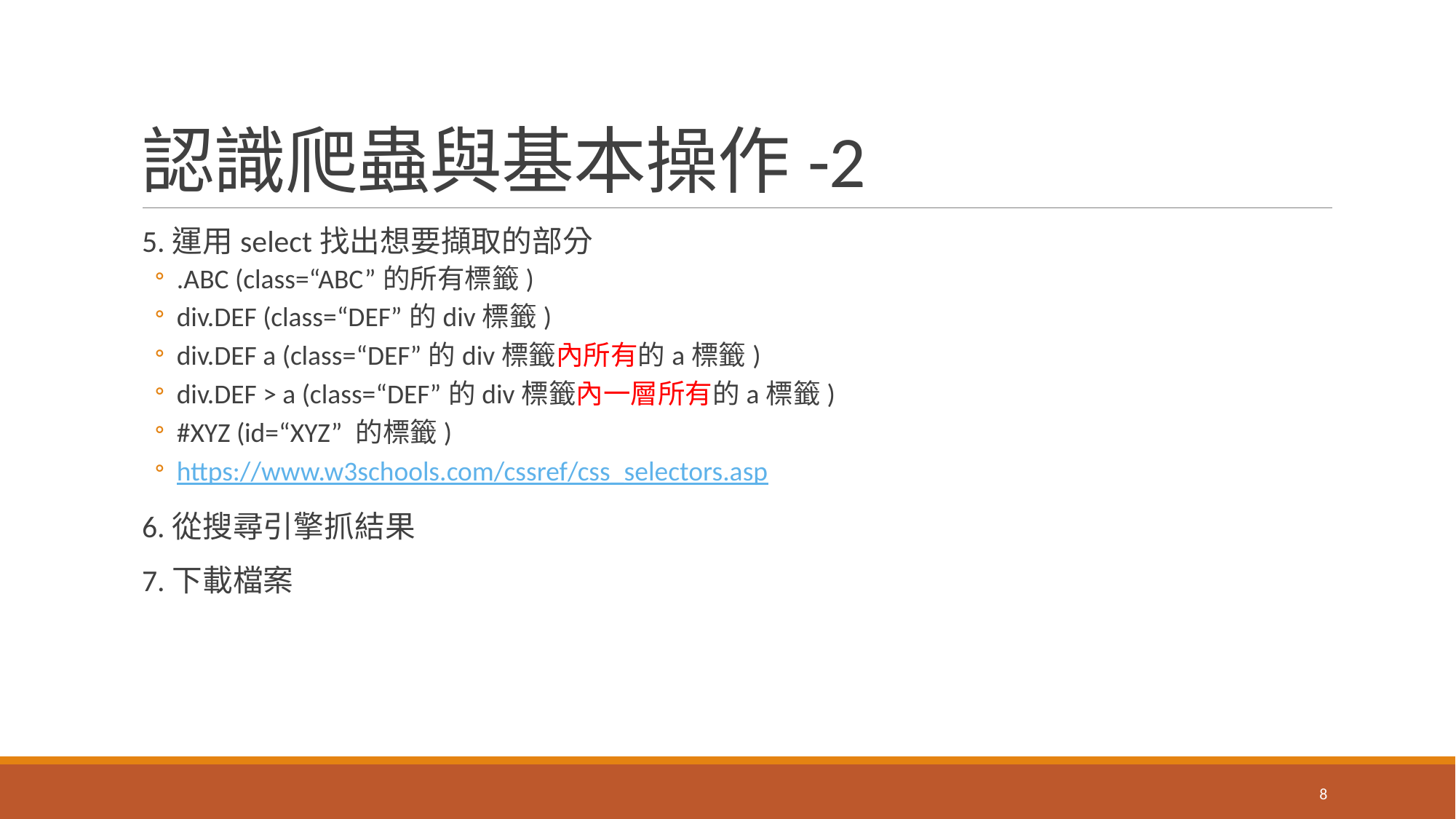

# 認識爬蟲與基本操作-2
5.運用select找出想要擷取的部分
.ABC (class=“ABC”的所有標籤)
div.DEF (class=“DEF”的div標籤)
div.DEF a (class=“DEF”的div標籤內所有的a標籤)
div.DEF > a (class=“DEF”的div標籤內一層所有的a標籤)
#XYZ (id=“XYZ” 的標籤)
https://www.w3schools.com/cssref/css_selectors.asp
6.從搜尋引擎抓結果
7.下載檔案

8